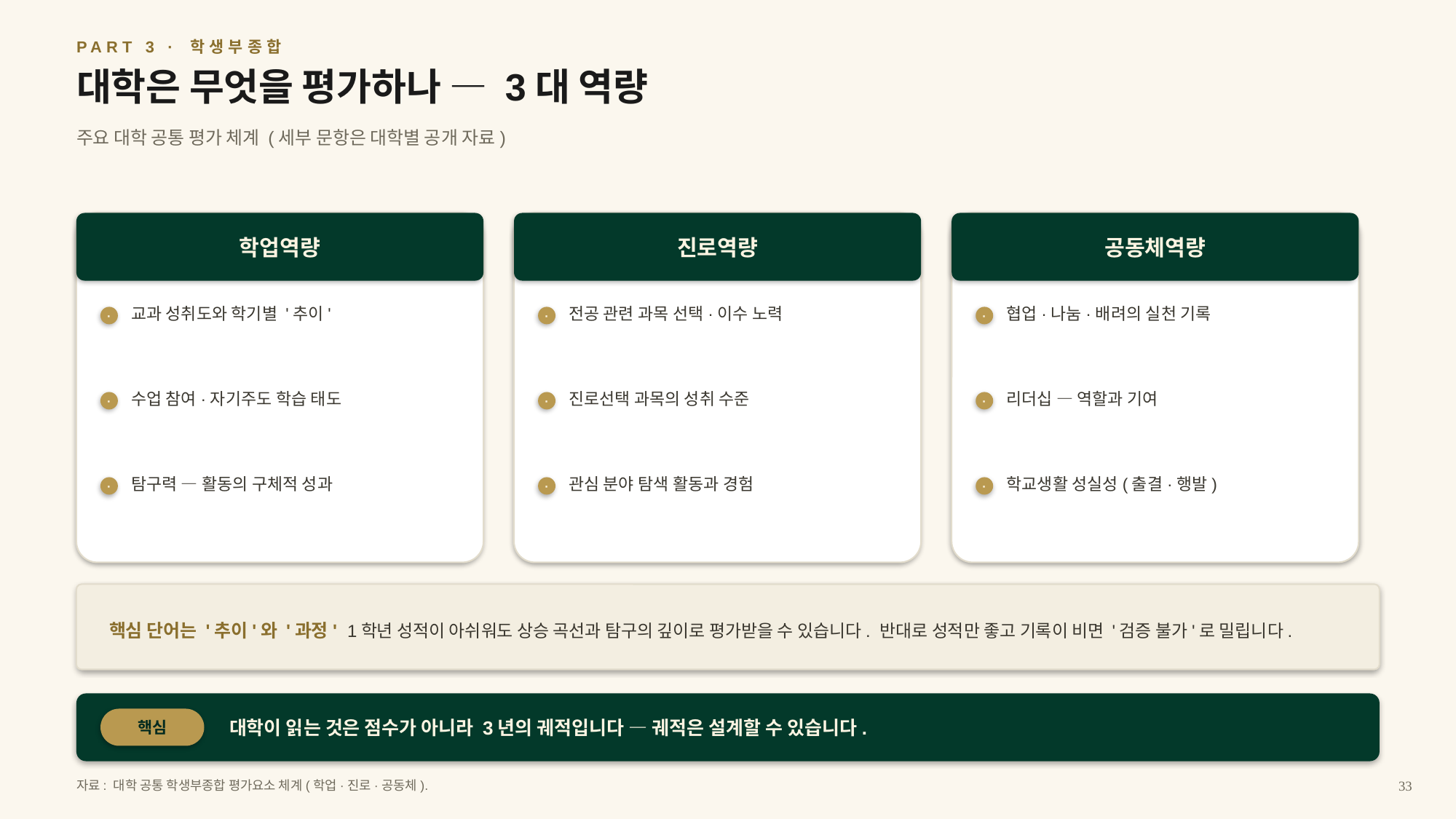

PART 3 · 학생부종합
대학은 무엇을 평가하나 — 3대 역량
주요 대학 공통 평가 체계 (세부 문항은 대학별 공개 자료)

학업역량

진로역량

공동체역량
교과 성취도와 학기별 '추이'
전공 관련 과목 선택·이수 노력
협업·나눔·배려의 실천 기록
·
·
·
수업 참여·자기주도 학습 태도
진로선택 과목의 성취 수준
리더십 — 역할과 기여
·
·
·
탐구력 — 활동의 구체적 성과
관심 분야 탐색 활동과 경험
학교생활 성실성(출결·행발)
·
·
·

핵심 단어는 '추이'와 '과정'  1학년 성적이 아쉬워도 상승 곡선과 탐구의 깊이로 평가받을 수 있습니다. 반대로 성적만 좋고 기록이 비면 '검증 불가'로 밀립니다.

대학이 읽는 것은 점수가 아니라 3년의 궤적입니다 — 궤적은 설계할 수 있습니다.
핵심
자료: 대학 공통 학생부종합 평가요소 체계(학업·진로·공동체).
33